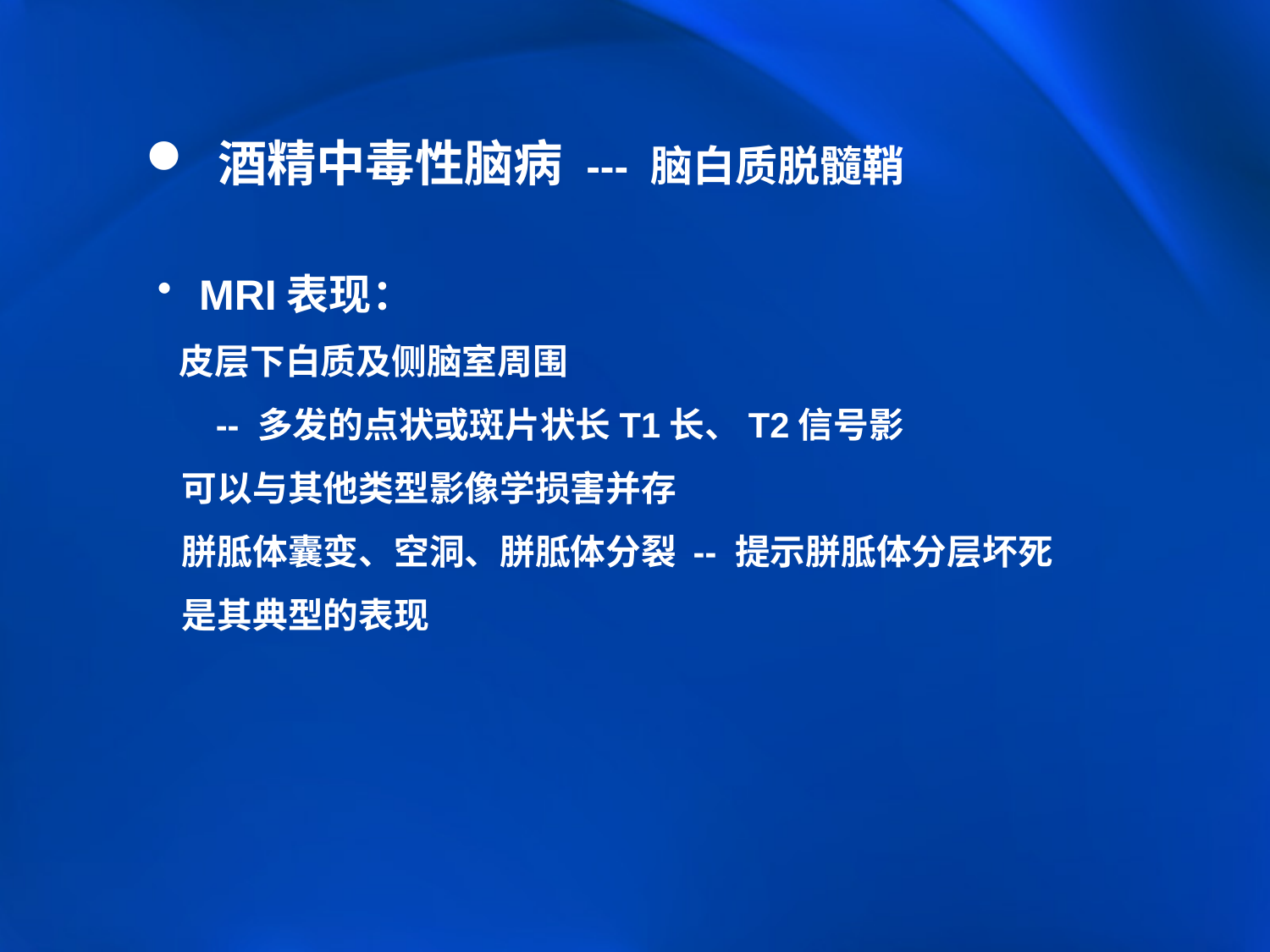

酒精中毒性脑病 --- 脑白质脱髓鞘

 MRI表现：
  皮层下白质及侧脑室周围
      -- 多发的点状或斑片状长T1长、T2信号影
  可以与其他类型影像学损害并存
  胼胝体囊变、空洞、胼胝体分裂 -- 提示胼胝体分层坏死
  是其典型的表现